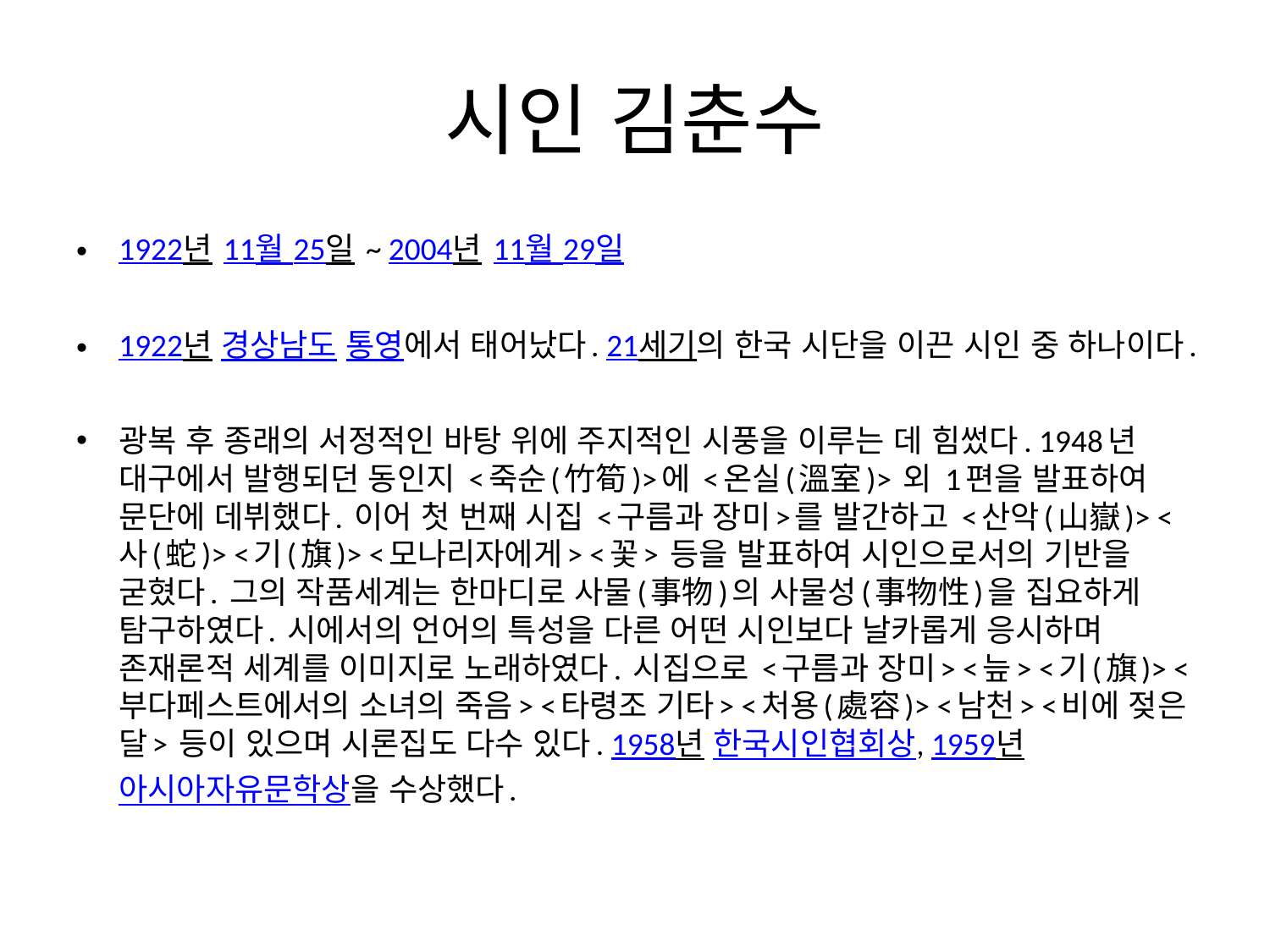

# 시인 김춘수
1922년 11월 25일 ~ 2004년 11월 29일

1922년 경상남도 통영에서 태어났다. 21세기의 한국 시단을 이끈 시인 중 하나이다.

광복 후 종래의 서정적인 바탕 위에 주지적인 시풍을 이루는 데 힘썼다. 1948년 대구에서 발행되던 동인지 <죽순(竹筍)>에 <온실(溫室)> 외 1편을 발표하여 문단에 데뷔했다. 이어 첫 번째 시집 <구름과 장미>를 발간하고 <산악(山嶽)> <사(蛇)> <기(旗)> <모나리자에게> <꽃> 등을 발표하여 시인으로서의 기반을 굳혔다. 그의 작품세계는 한마디로 사물(事物)의 사물성(事物性)을 집요하게 탐구하였다. 시에서의 언어의 특성을 다른 어떤 시인보다 날카롭게 응시하며 존재론적 세계를 이미지로 노래하였다. 시집으로 <구름과 장미> <늪> <기(旗)> <부다페스트에서의 소녀의 죽음> <타령조 기타> <처용(處容)> <남천> <비에 젖은 달> 등이 있으며 시론집도 다수 있다. 1958년 한국시인협회상, 1959년 아시아자유문학상을 수상했다.